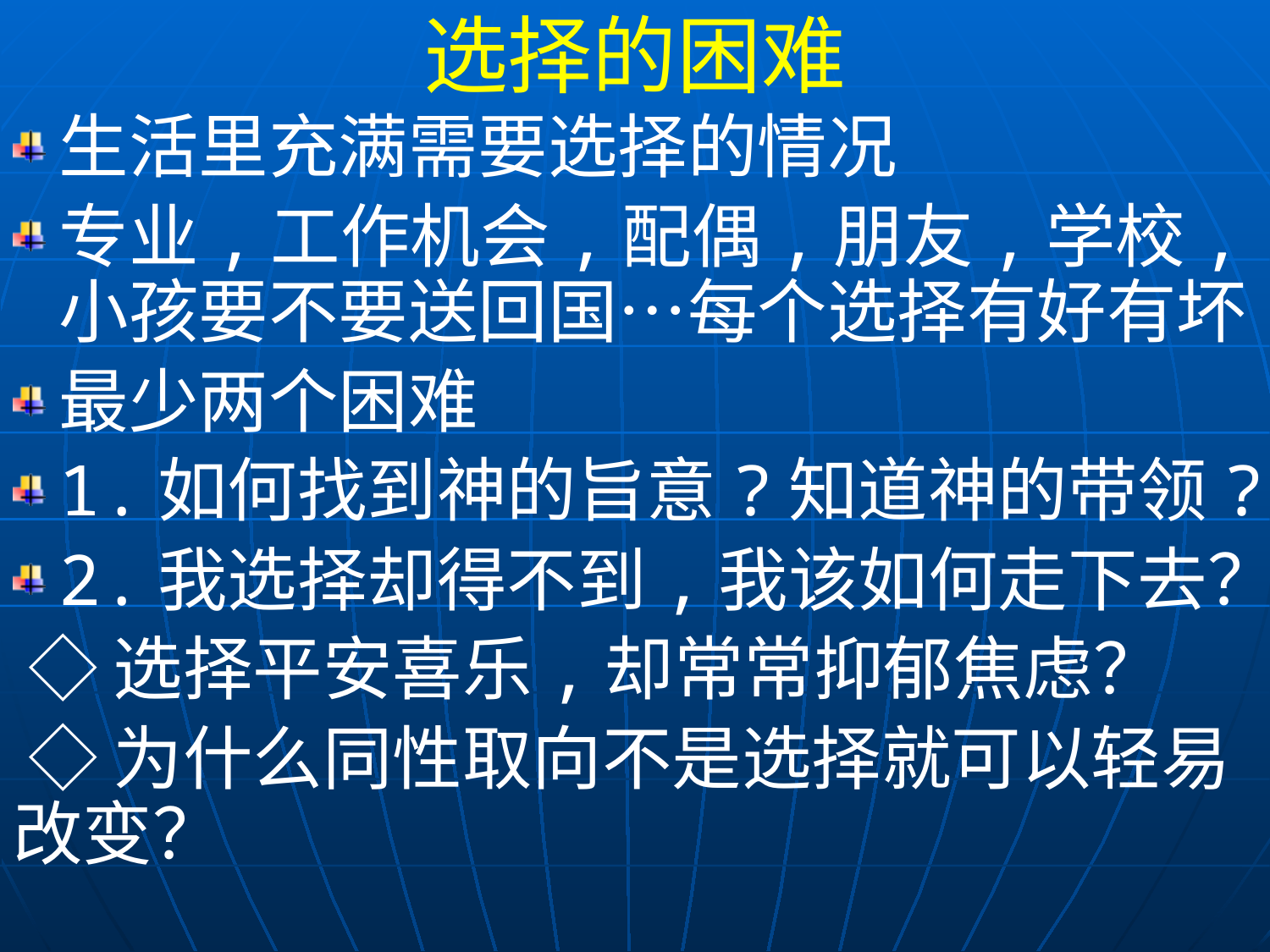

选择的困难
生活里充满需要选择的情况
专业,工作机会,配偶,朋友,学校,小孩要不要送回国…每个选择有好有坏
最少两个困难
1.如何找到神的旨意?知道神的带领?
2.我选择却得不到,我该如何走下去？
 ◇选择平安喜乐,却常常抑郁焦虑？
 ◇为什么同性取向不是选择就可以轻易改变？